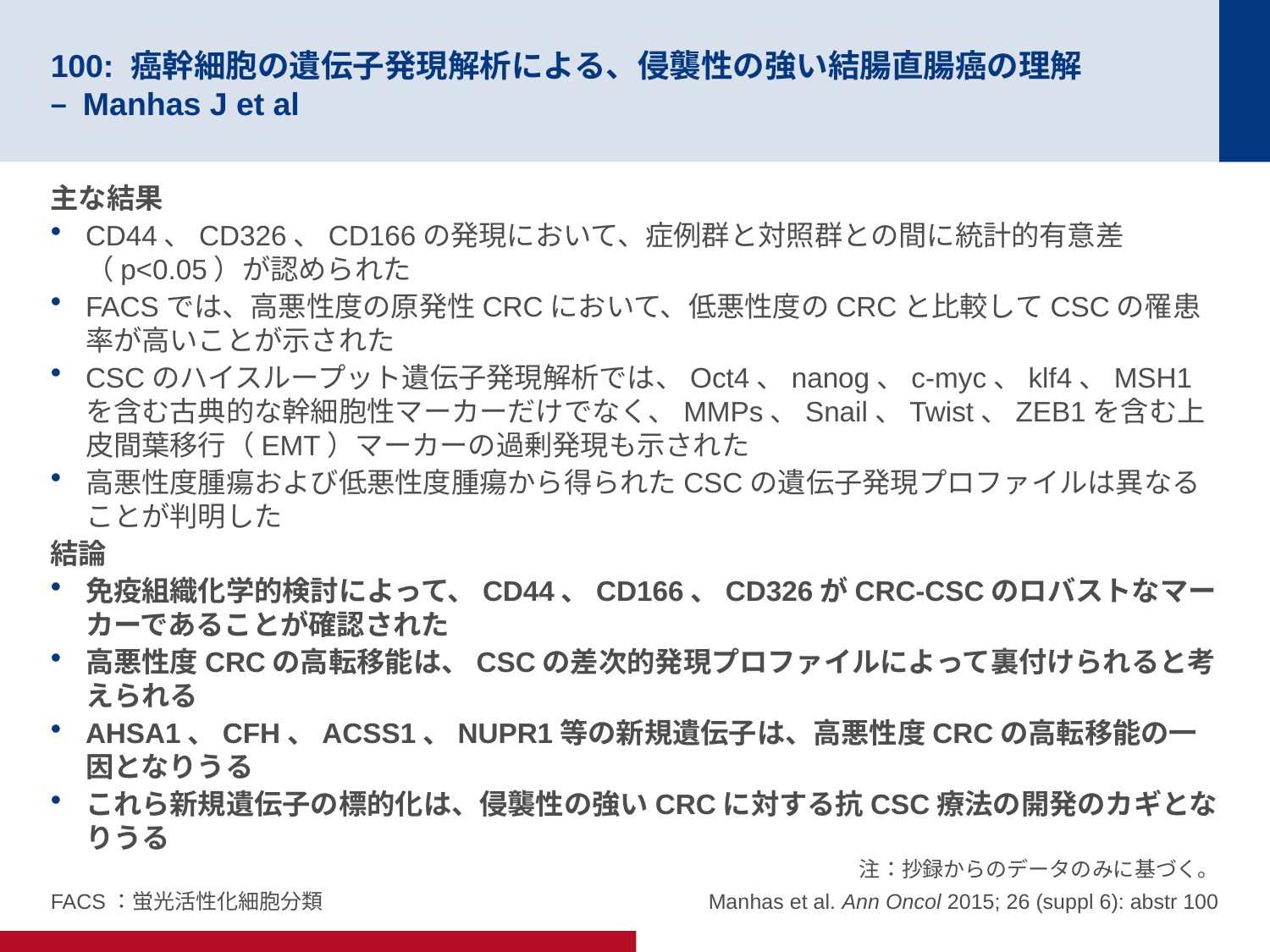

# 100: 癌幹細胞の遺伝子発現解析による、侵襲性の強い結腸直腸癌の理解 – Manhas J et al
主な結果
CD44、CD326、CD166の発現において、症例群と対照群との間に統計的有意差（p<0.05）が認められた
FACSでは、高悪性度の原発性CRCにおいて、低悪性度のCRCと比較してCSCの罹患率が高いことが示された
CSCのハイスループット遺伝子発現解析では、Oct4、nanog、c-myc、klf4、MSH1を含む古典的な幹細胞性マーカーだけでなく、MMPs、Snail、Twist、ZEB1を含む上皮間葉移行（EMT）マーカーの過剰発現も示された
高悪性度腫瘍および低悪性度腫瘍から得られたCSCの遺伝子発現プロファイルは異なることが判明した
結論
免疫組織化学的検討によって、CD44、CD166、CD326がCRC-CSCのロバストなマーカーであることが確認された
高悪性度CRCの高転移能は、CSCの差次的発現プロファイルによって裏付けられると考えられる
AHSA1、CFH、ACSS1、NUPR1等の新規遺伝子は、高悪性度CRCの高転移能の一因となりうる
これら新規遺伝子の標的化は、侵襲性の強いCRCに対する抗CSC療法の開発のカギとなりうる
FACS：蛍光活性化細胞分類
注：抄録からのデータのみに基づく。
Manhas et al. Ann Oncol 2015; 26 (suppl 6): abstr 100